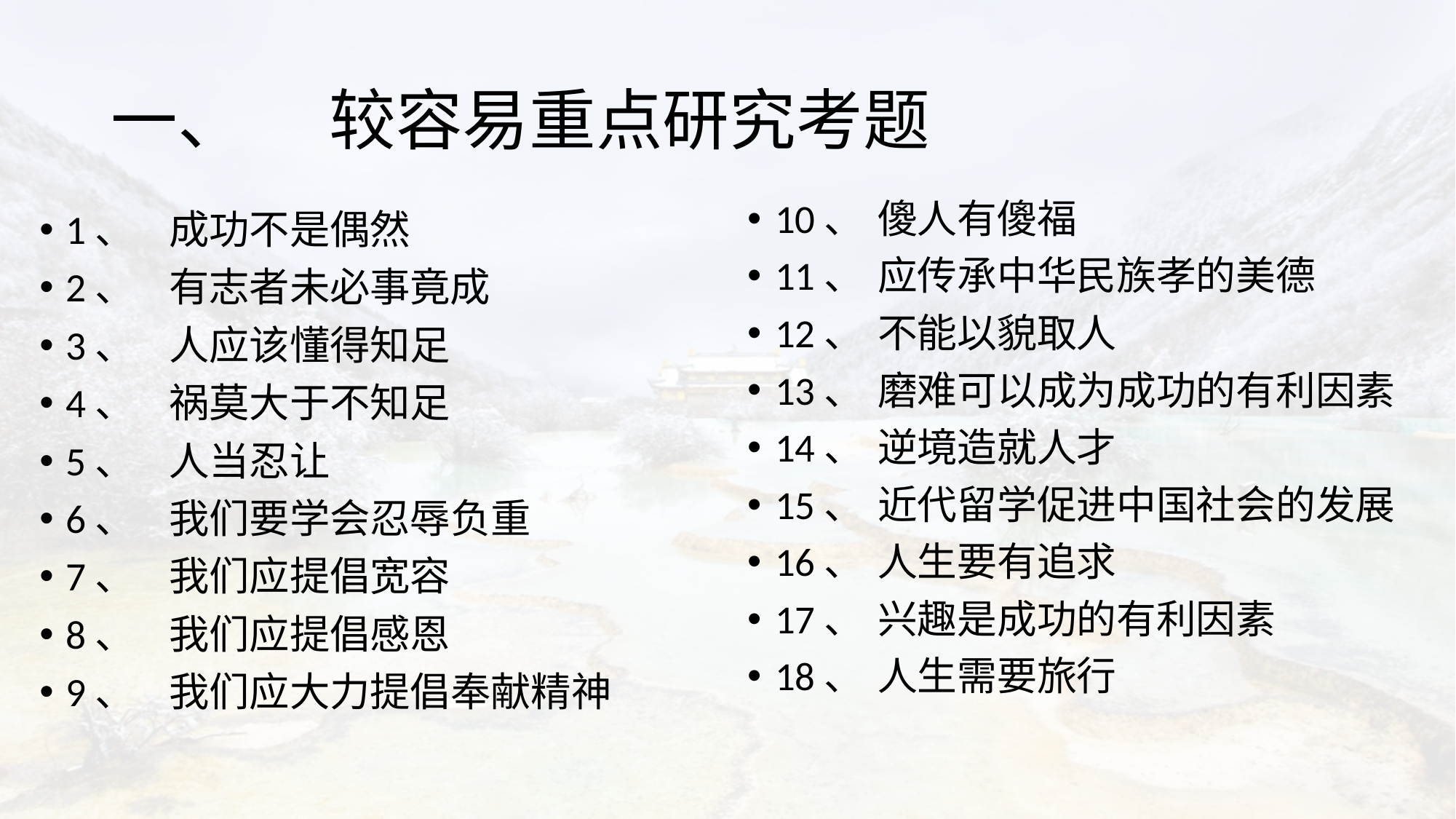

# 一、	较容易重点研究考题
10、	傻人有傻福
11、	应传承中华民族孝的美德
12、	不能以貌取人
13、	磨难可以成为成功的有利因素
14、	逆境造就人才
15、	近代留学促进中国社会的发展
16、	人生要有追求
17、	兴趣是成功的有利因素
18、	人生需要旅行
1、	成功不是偶然
2、	有志者未必事竟成
3、	人应该懂得知足
4、	祸莫大于不知足
5、	人当忍让
6、	我们要学会忍辱负重
7、	我们应提倡宽容
8、	我们应提倡感恩
9、	我们应大力提倡奉献精神